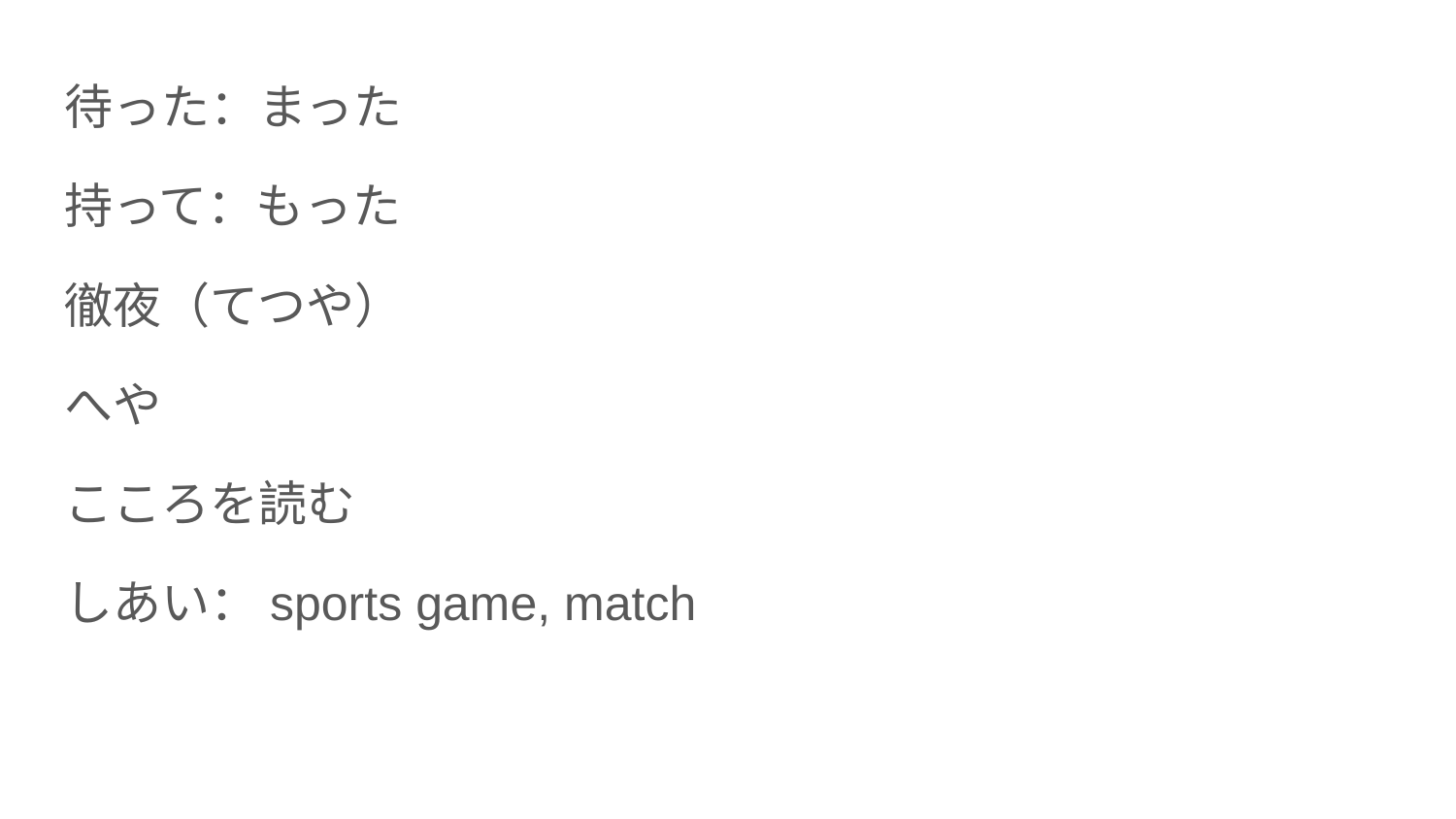

待った：まった
持って：もった
徹夜（てつや）
へや
こころを読む
しあい：sports game, match